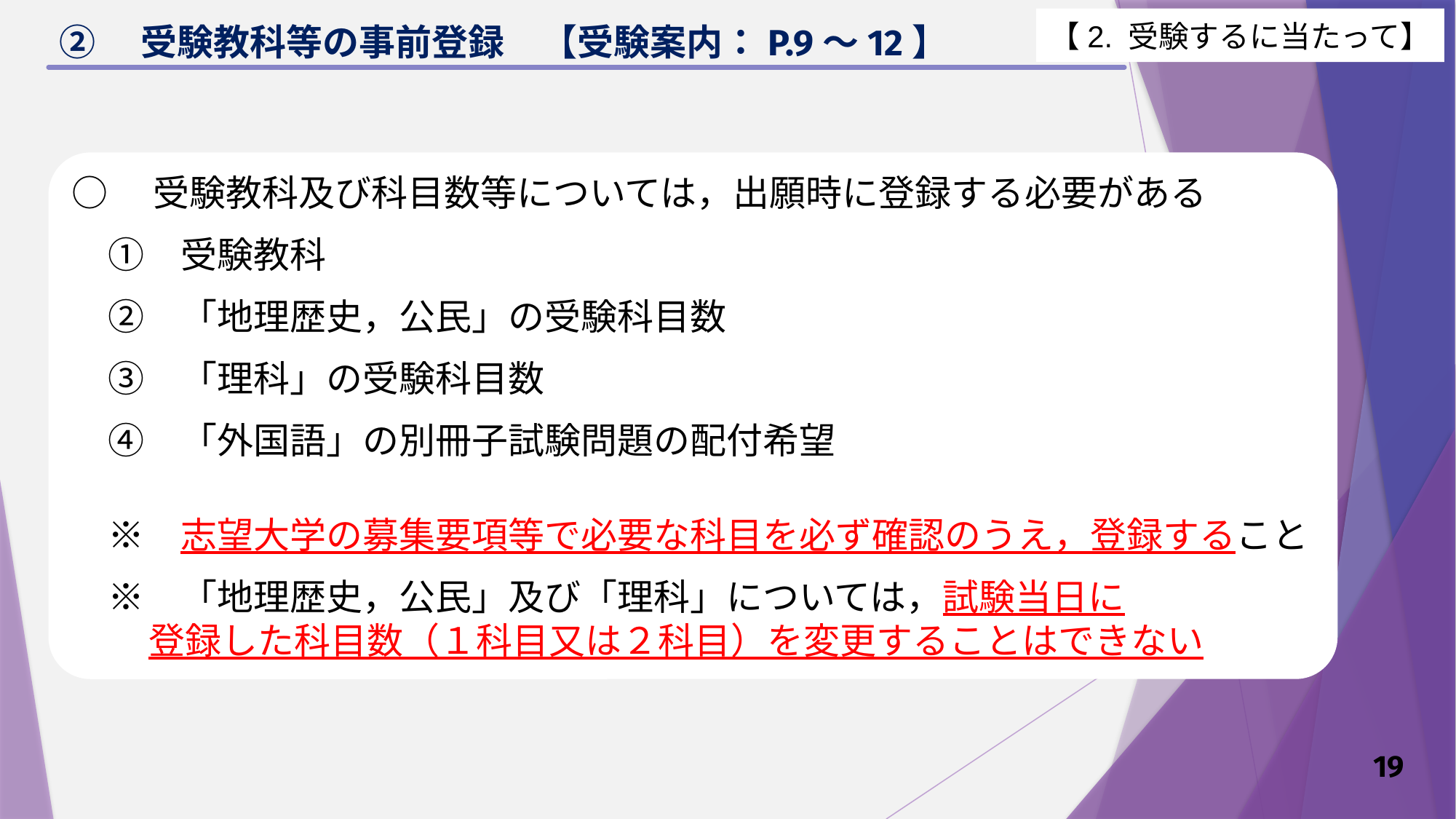

【2. 受験するに当たって】
# ②　受験教科等の事前登録　【受験案内：P.9～12】
○　受験教科及び科目数等については，出願時に登録する必要がある
　①　受験教科
　②　「地理歴史，公民」の受験科目数
　③　「理科」の受験科目数
　④　「外国語」の別冊子試験問題の配付希望

　※　志望大学の募集要項等で必要な科目を必ず確認のうえ，登録すること
　※　「地理歴史，公民」及び「理科」については，試験当日に
　登録した科目数（１科目又は２科目）を変更することはできない
19